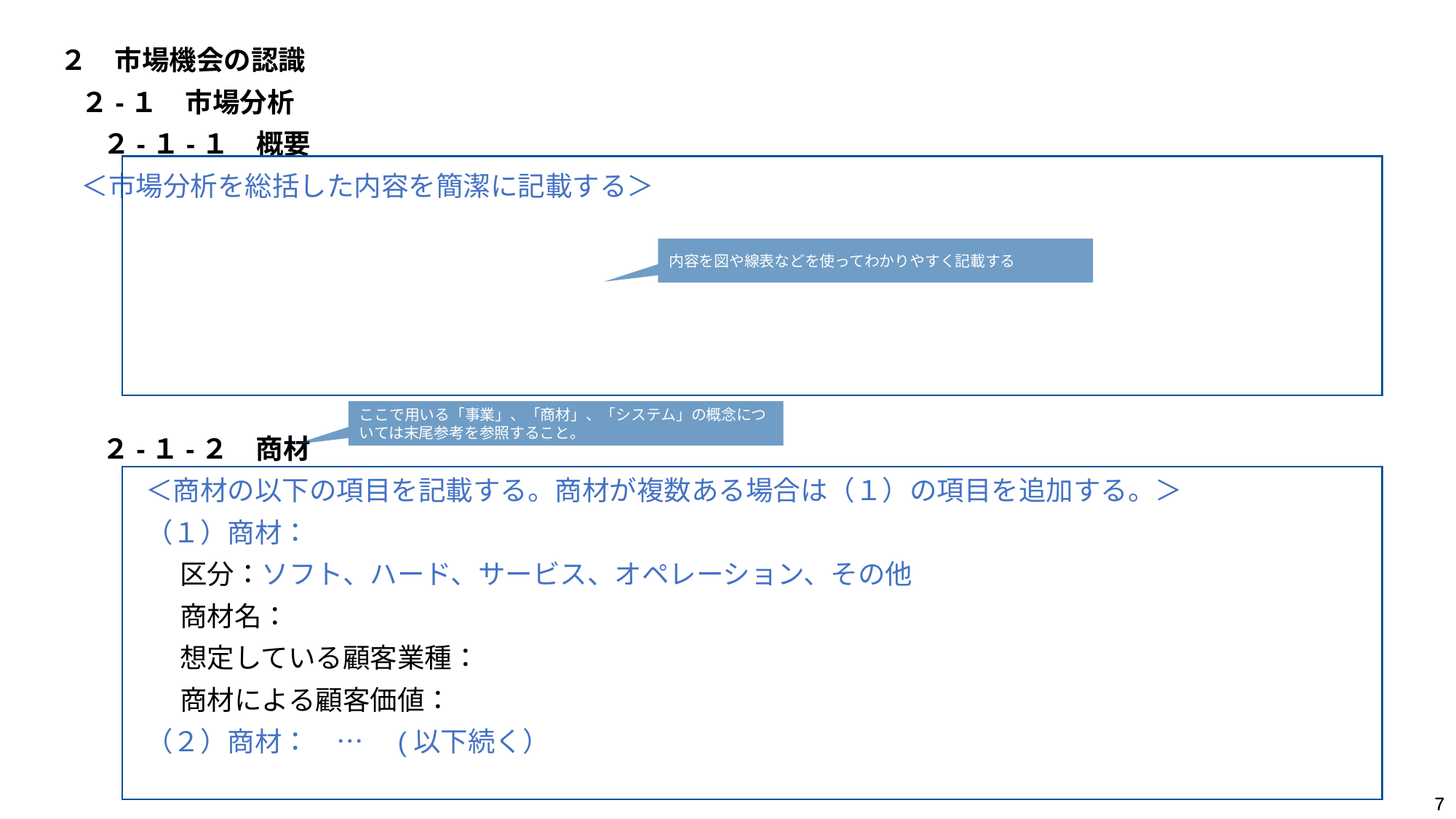

２　市場機会の認識
２-１　市場分析
２-１-１　概要
＜市場分析を総括した内容を簡潔に記載する＞

内容を図や線表などを使ってわかりやすく記載する
ここで用いる「事業」、「商材」、「システム」の概念については末尾参考を参照すること。
２-１-２　商材
＜商材の以下の項目を記載する。商材が複数ある場合は（１）の項目を追加する。＞
（１）商材：
区分：ソフト、ハード、サービス、オペレーション、その他
商材名：
想定している顧客業種：
商材による顧客価値：
（２）商材：　…　(以下続く）

7